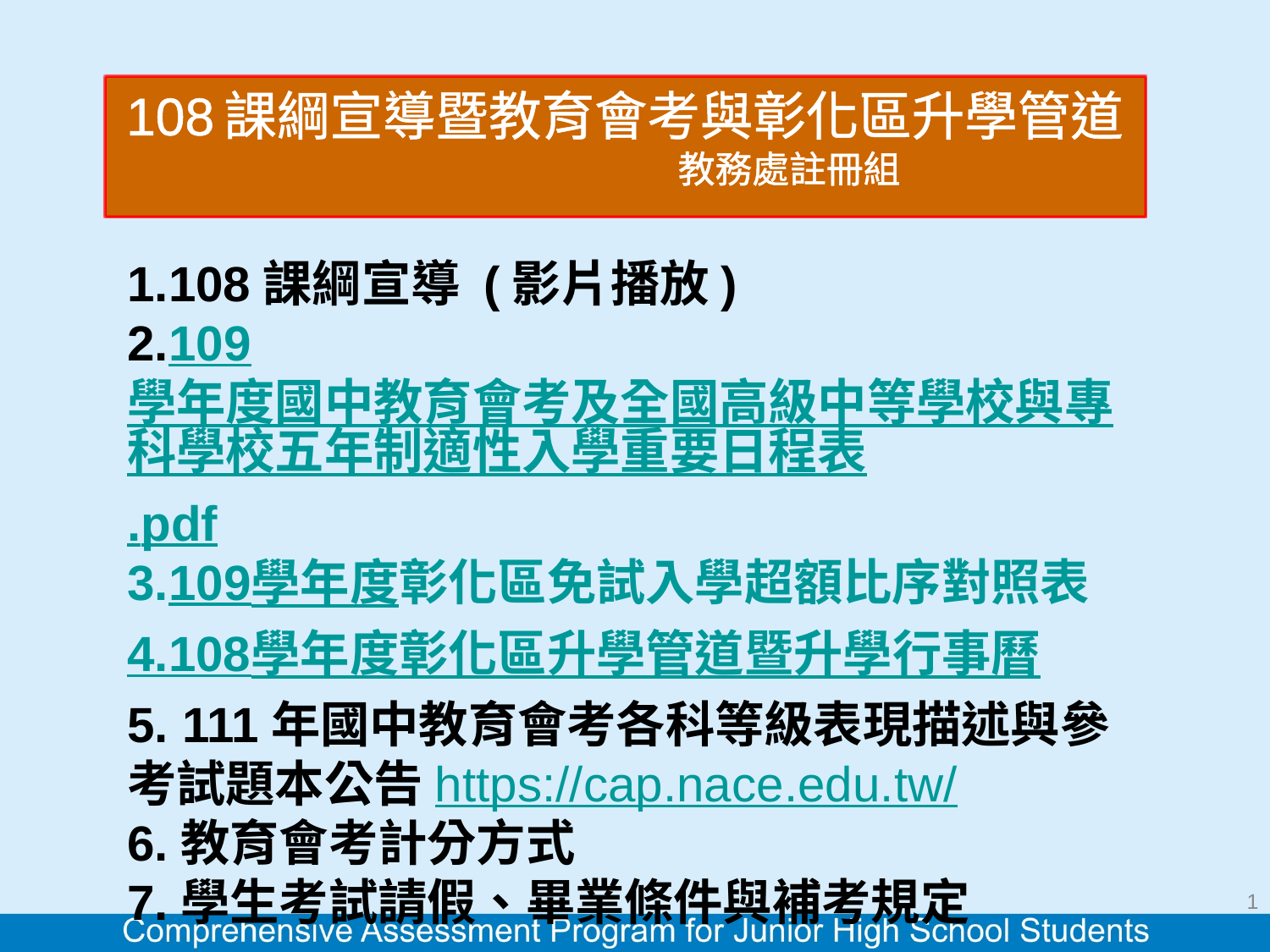

108課綱宣導暨教育會考與彰化區升學管道
                                       教務處註冊組
1.108課綱宣導 (影片播放)
2.109學年度國中教育會考及全國高級中等學校與專科學校五年制適性入學重要日程表.pdf
3.109學年度彰化區免試入學超額比序對照表
4.108學年度彰化區升學管道暨升學行事曆
5. 111年國中教育會考各科等級表現描述與參考試題本公告https://cap.nace.edu.tw/
6.教育會考計分方式
7.學生考試請假、畢業條件與補考規定

1